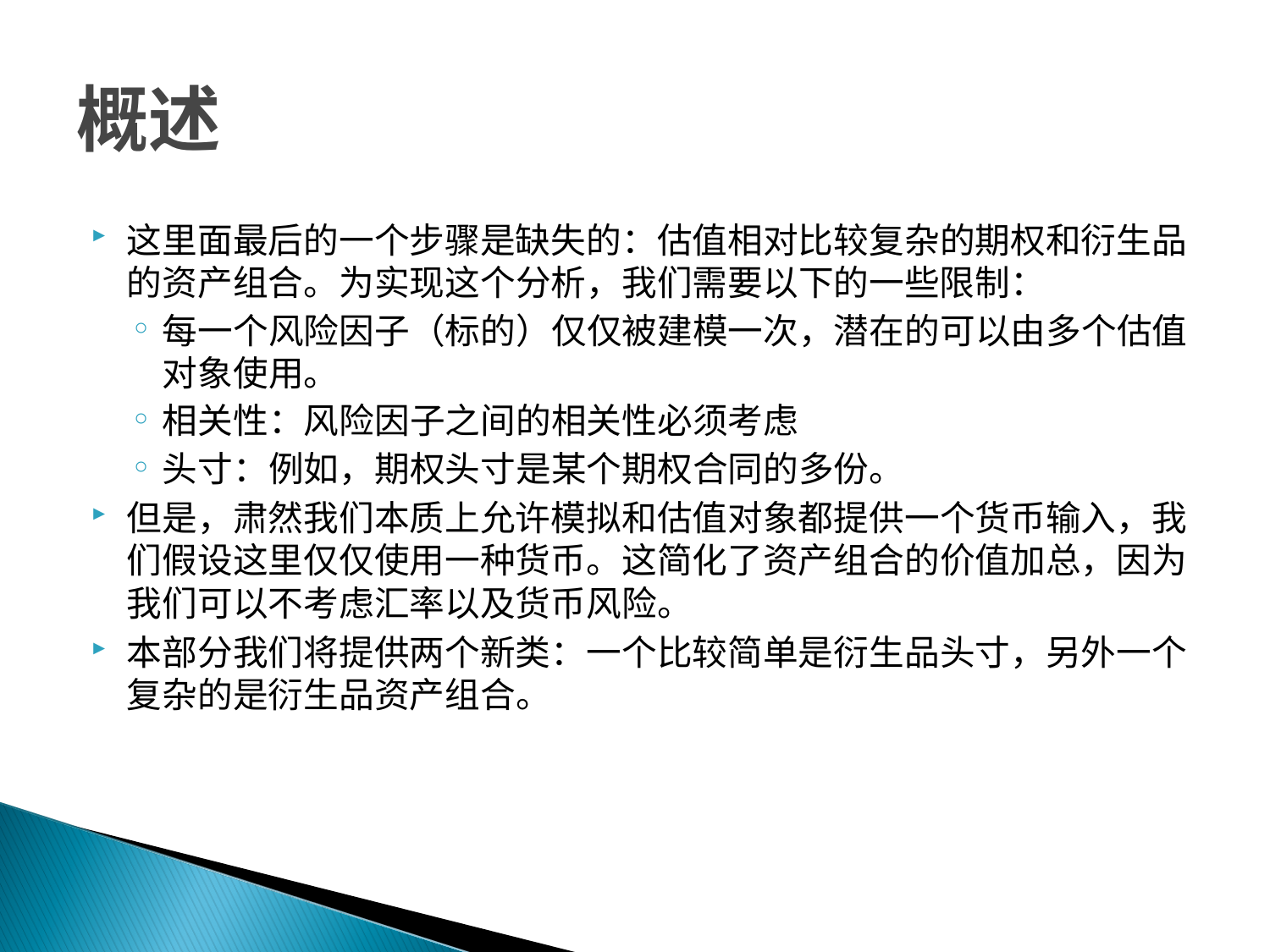

# 概述
这里面最后的一个步骤是缺失的：估值相对比较复杂的期权和衍生品的资产组合。为实现这个分析，我们需要以下的一些限制：
每一个风险因子（标的）仅仅被建模一次，潜在的可以由多个估值对象使用。
相关性：风险因子之间的相关性必须考虑
头寸：例如，期权头寸是某个期权合同的多份。
但是，肃然我们本质上允许模拟和估值对象都提供一个货币输入，我们假设这里仅仅使用一种货币。这简化了资产组合的价值加总，因为我们可以不考虑汇率以及货币风险。
本部分我们将提供两个新类：一个比较简单是衍生品头寸，另外一个复杂的是衍生品资产组合。